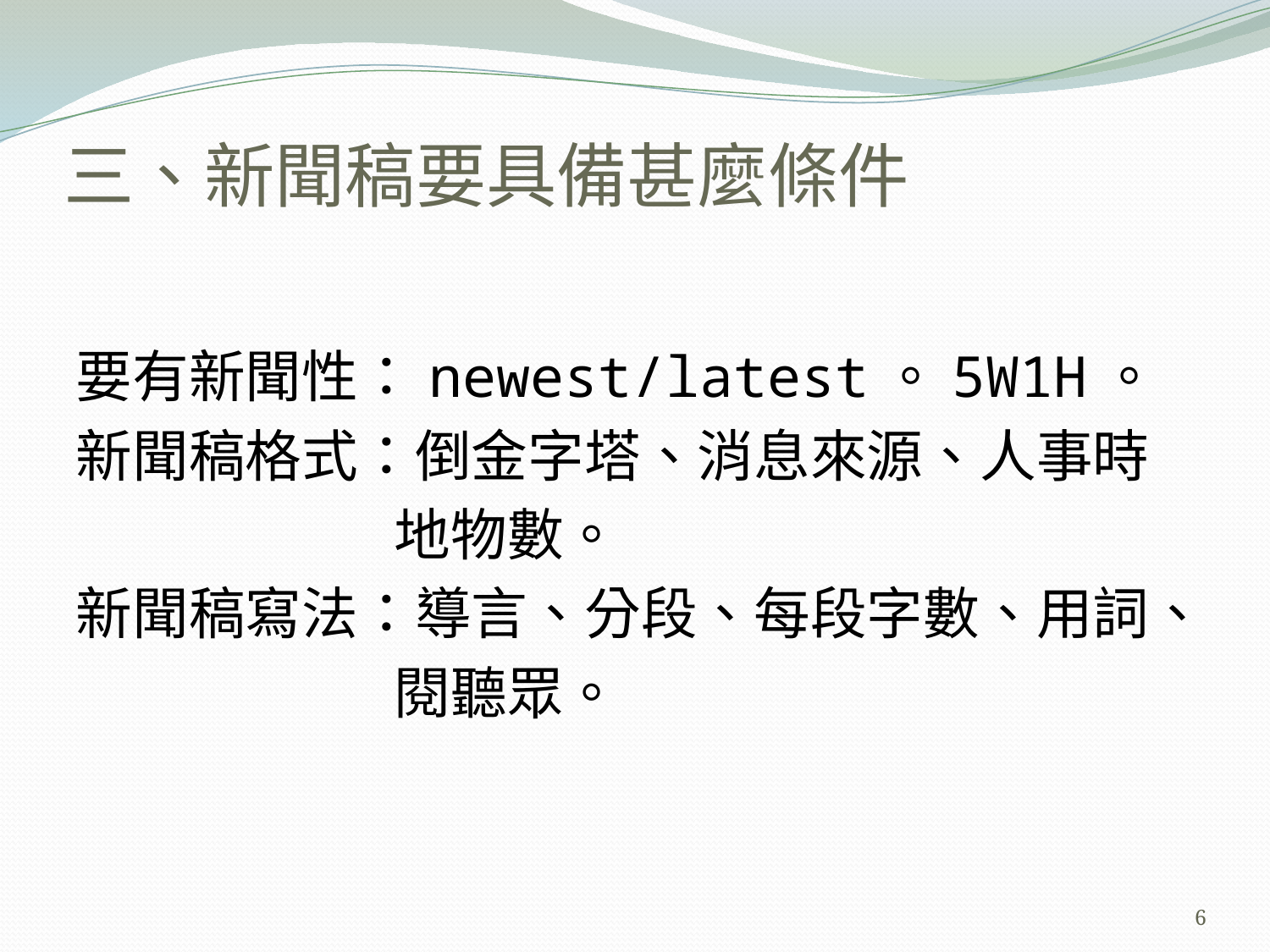

# 三、新聞稿要具備甚麼條件

要有新聞性：newest/latest。5W1H。
新聞稿格式：倒金字塔、消息來源、人事時
                        地物數。
新聞稿寫法：導言、分段、每段字數、用詞、
                        閱聽眾。

6